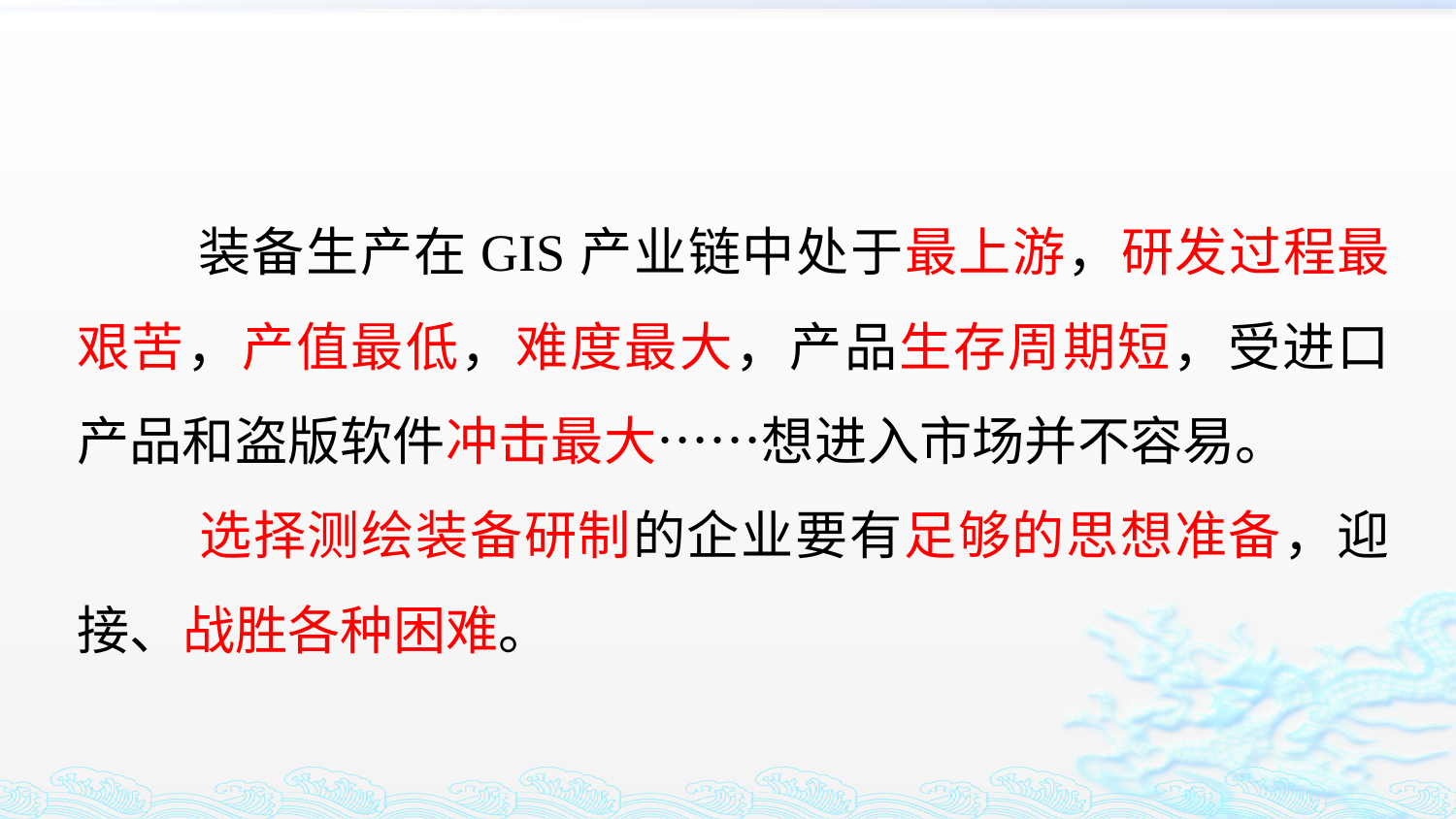

装备生产在GIS产业链中处于最上游，研发过程最艰苦，产值最低，难度最大，产品生存周期短，受进口产品和盗版软件冲击最大……想进入市场并不容易。
        选择测绘装备研制的企业要有足够的思想准备，迎接、战胜各种困难。